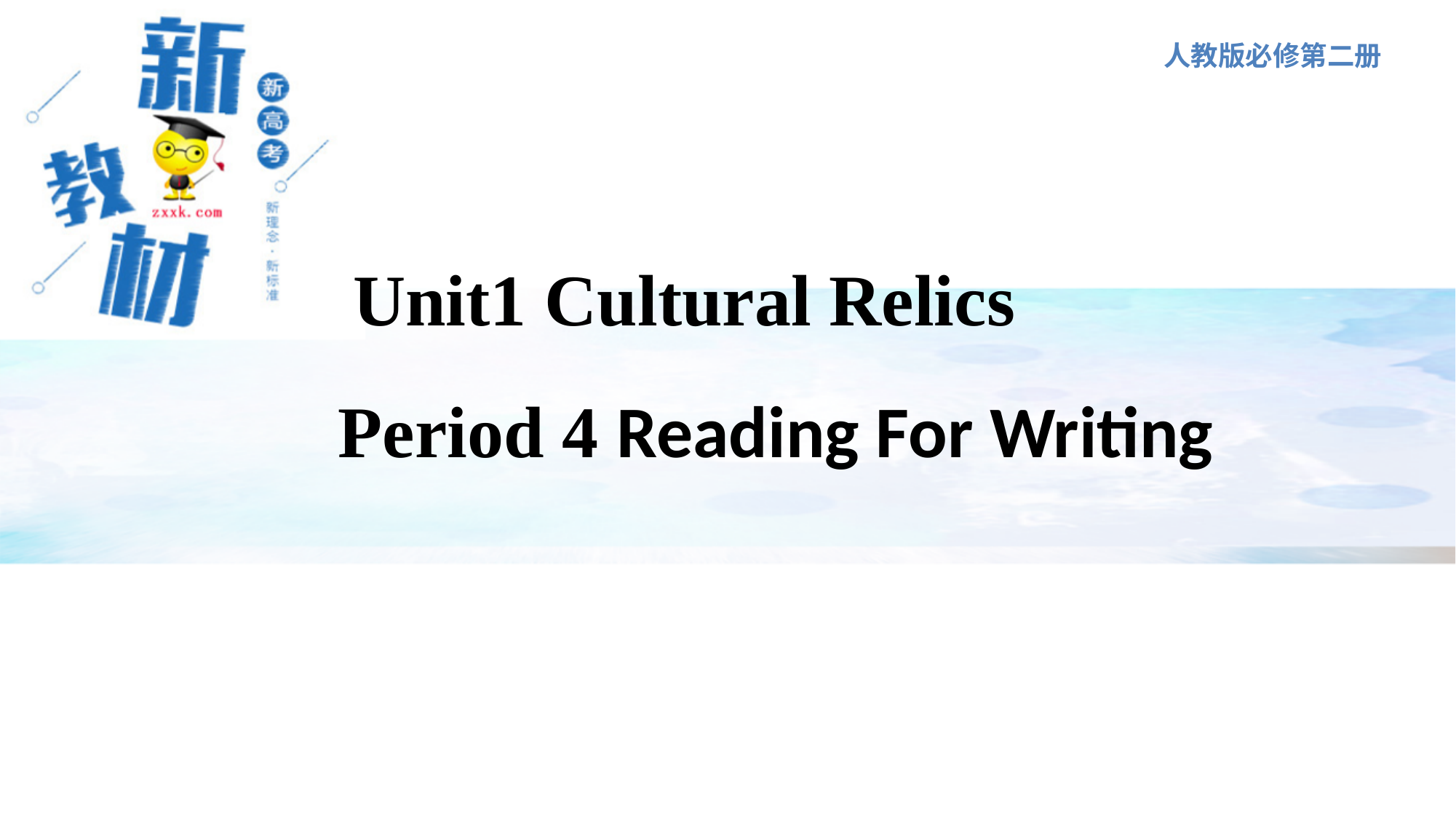

人教版必修第二册
Unit1 Cultural Relics
Period 4 Reading For Writing